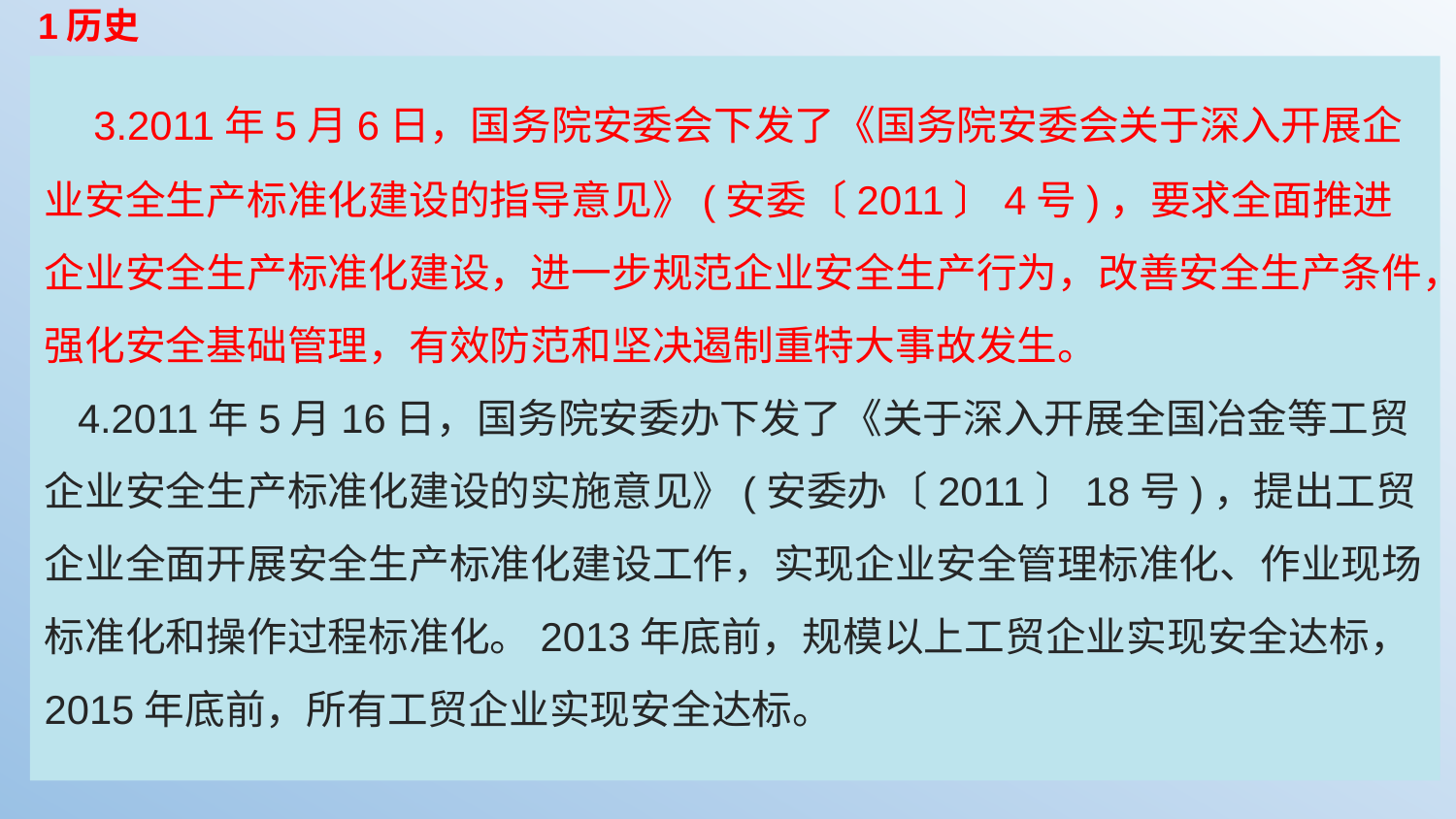

1历史
    3.2011年5月6日，国务院安委会下发了《国务院安委会关于深入开展企业安全生产标准化建设的指导意见》(安委〔2011〕4号)，要求全面推进企业安全生产标准化建设，进一步规范企业安全生产行为，改善安全生产条件，强化安全基础管理，有效防范和坚决遏制重特大事故发生。
   4.2011年5月16日，国务院安委办下发了《关于深入开展全国冶金等工贸企业安全生产标准化建设的实施意见》(安委办〔2011〕18号)，提出工贸企业全面开展安全生产标准化建设工作，实现企业安全管理标准化、作业现场标准化和操作过程标准化。2013年底前，规模以上工贸企业实现安全达标，2015年底前，所有工贸企业实现安全达标。